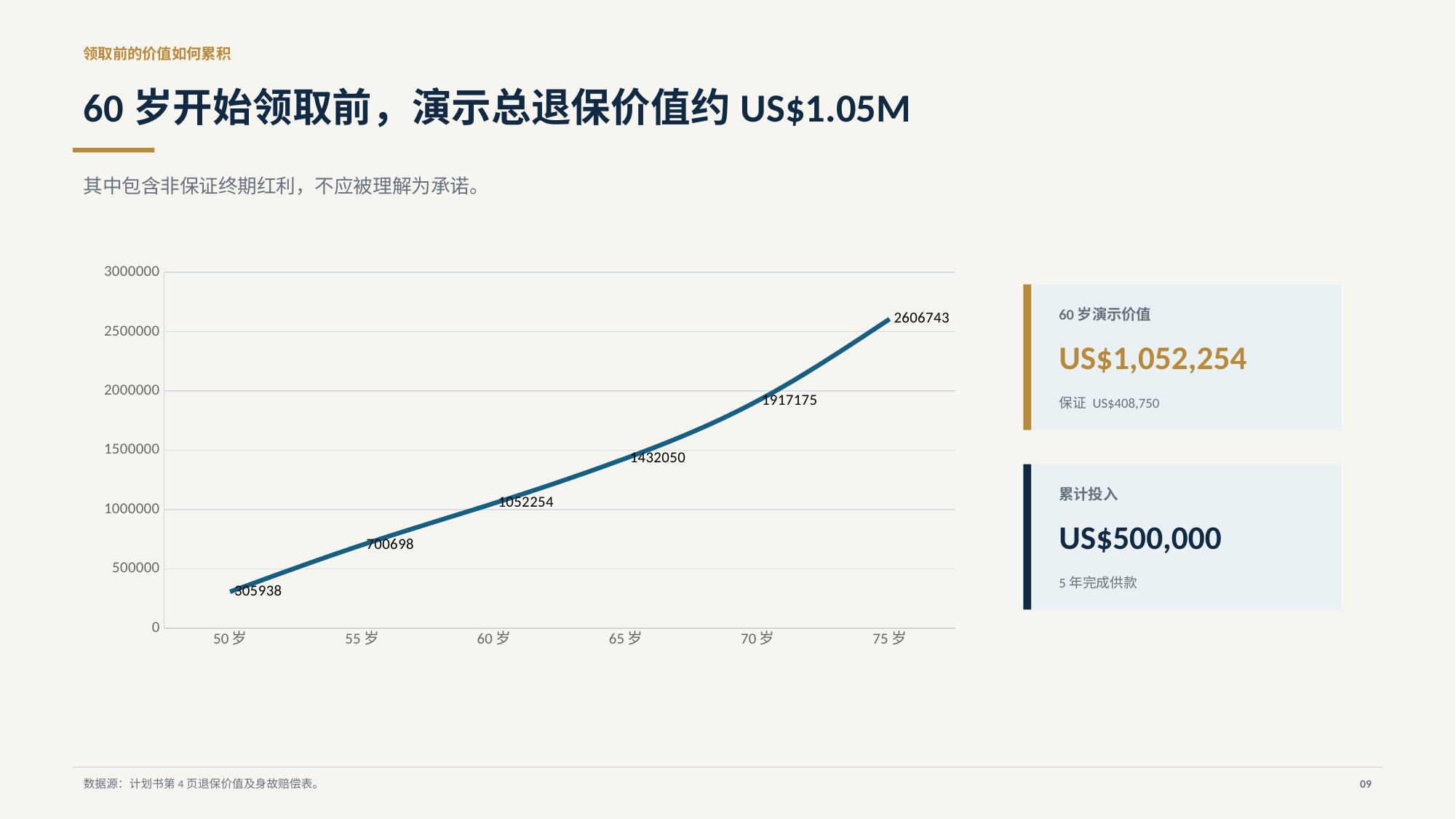

领取前的价值如何累积
60岁开始领取前，演示总退保价值约US$1.05M

其中包含非保证终期红利，不应被理解为承诺。

### Chart

| Category | 不提取演示总退保价值 |
|---|---|
| 50岁 | 305938.0 |
| 55岁 | 700698.0 |
| 60岁 | 1052254.0 |
| 65岁 | 1432050.0 |
| 70岁 | 1917175.0 |
| 75岁 | 2606743.0 |

60岁演示价值
US$1,052,254
保证 US$408,750

累计投入
US$500,000
5年完成供款

数据源：计划书第4页退保价值及身故赔偿表。
09